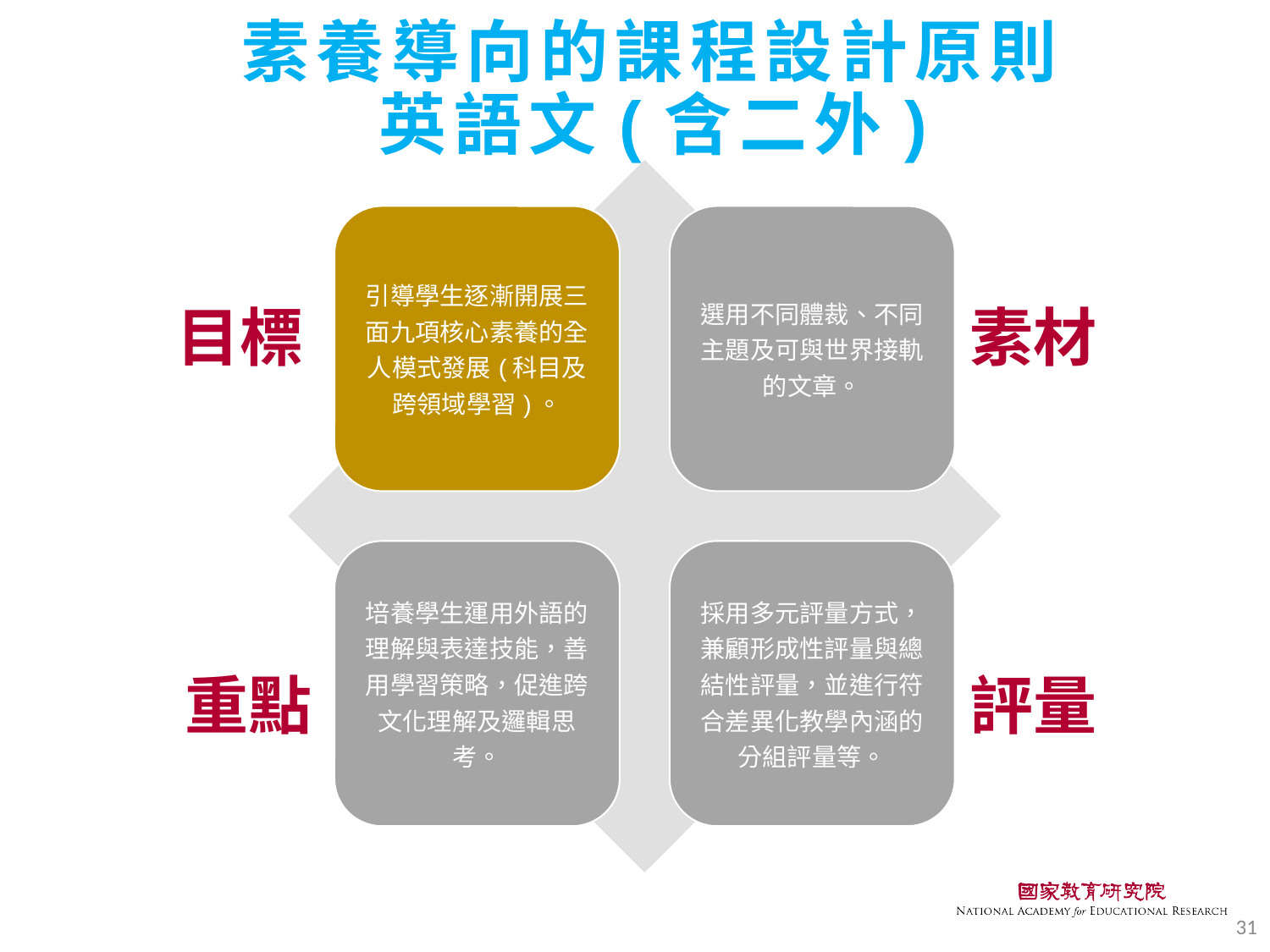

# 素養導向的課程設計原則 英語文(含二外)
引導學生逐漸開展三面九項核心素養的全人模式發展(科目及跨領域學習)。
選用不同體裁、不同主題及可與世界接軌的文章。
培養學生運用外語的理解與表達技能，善用學習策略，促進跨文化理解及邏輯思考。
採用多元評量方式，兼顧形成性評量與總結性評量，並進行符合差異化教學內涵的分組評量等。
目標
素材

重點
評量
31